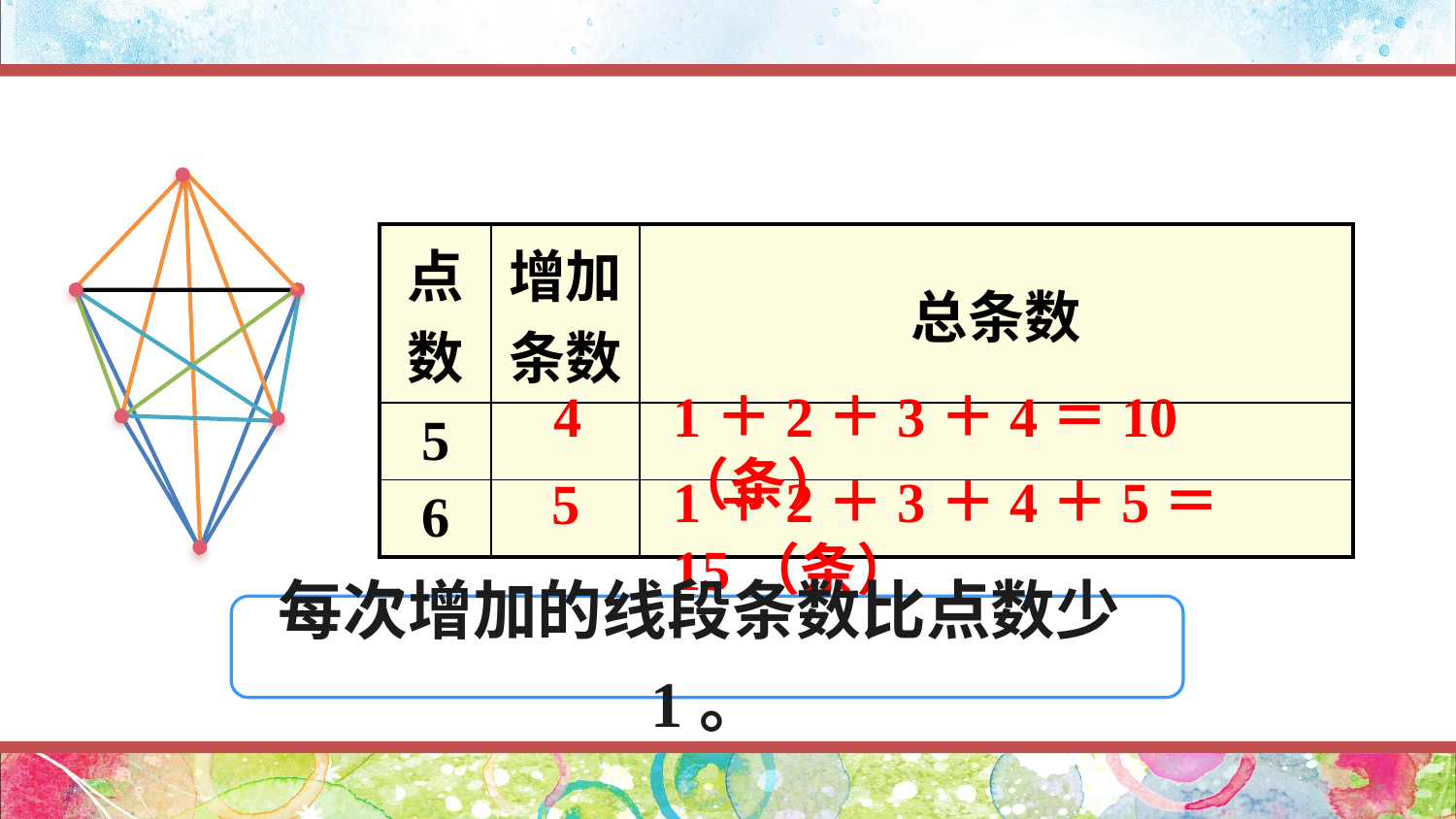

| 点数 | 增加条数 | 总条数 |
| --- | --- | --- |
| 5 |  |  |
| 6 |  |  |

4
1＋2＋3＋4＝10（条）
1＋2＋3＋4＋5＝15（条）
5

每次增加的线段条数比点数少1。